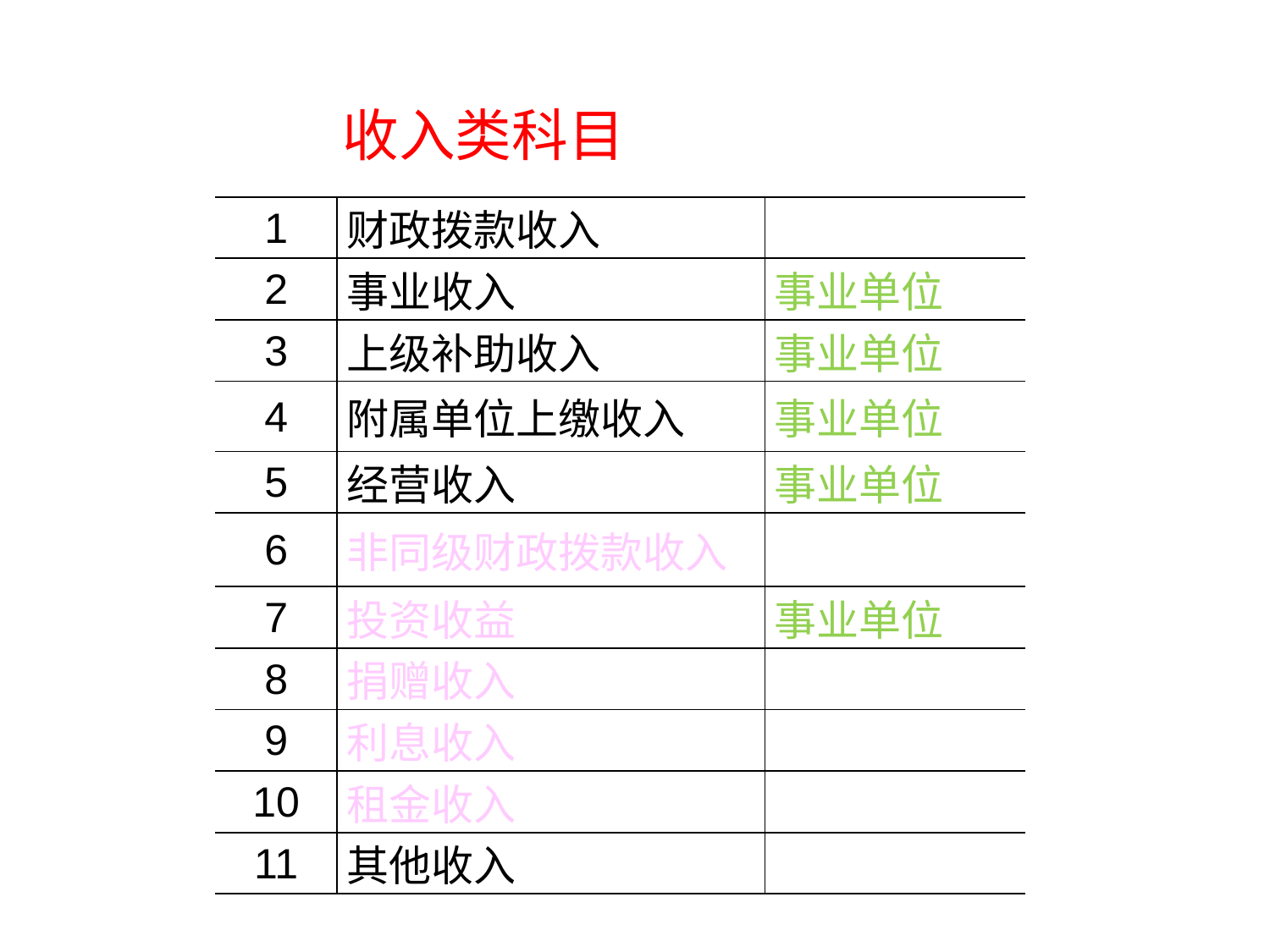

| 收入类科目 |  |  |
| --- | --- | --- |
| 1 | 财政拨款收入 |  |
| 2 | 事业收入 | 事业单位 |
| 3 | 上级补助收入 | 事业单位 |
| 4 | 附属单位上缴收入 | 事业单位 |
| 5 | 经营收入 | 事业单位 |
| 6 | 非同级财政拨款收入 |  |
| 7 | 投资收益 | 事业单位 |
| 8 | 捐赠收入 |  |
| 9 | 利息收入 |  |
| 10 | 租金收入 |  |
| 11 | 其他收入 |  |
31